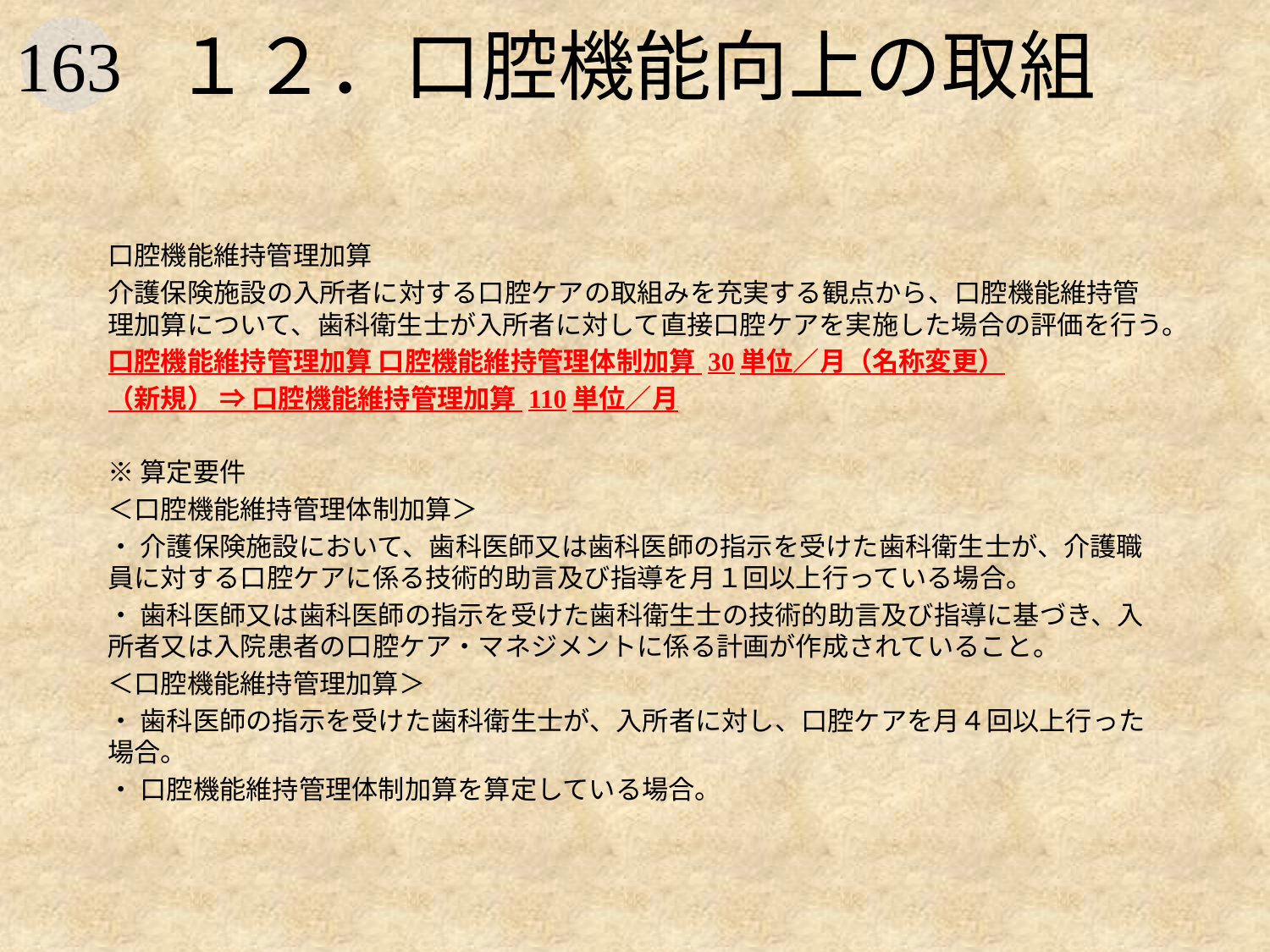

# １２．口腔機能向上の取組
口腔機能維持管理加算
介護保険施設の入所者に対する口腔ケアの取組みを充実する観点から、口腔機能維持管理加算について、歯科衛生士が入所者に対して直接口腔ケアを実施した場合の評価を行う。
口腔機能維持管理加算 口腔機能維持管理体制加算 30単位／月（名称変更）
（新規） ⇒ 口腔機能維持管理加算 110単位／月

※算定要件
＜口腔機能維持管理体制加算＞
・ 介護保険施設において、歯科医師又は歯科医師の指示を受けた歯科衛生士が、介護職員に対する口腔ケアに係る技術的助言及び指導を月１回以上行っている場合。
・ 歯科医師又は歯科医師の指示を受けた歯科衛生士の技術的助言及び指導に基づき、入所者又は入院患者の口腔ケア・マネジメントに係る計画が作成されていること。
＜口腔機能維持管理加算＞
・ 歯科医師の指示を受けた歯科衛生士が、入所者に対し、口腔ケアを月４回以上行った場合。
・ 口腔機能維持管理体制加算を算定している場合。